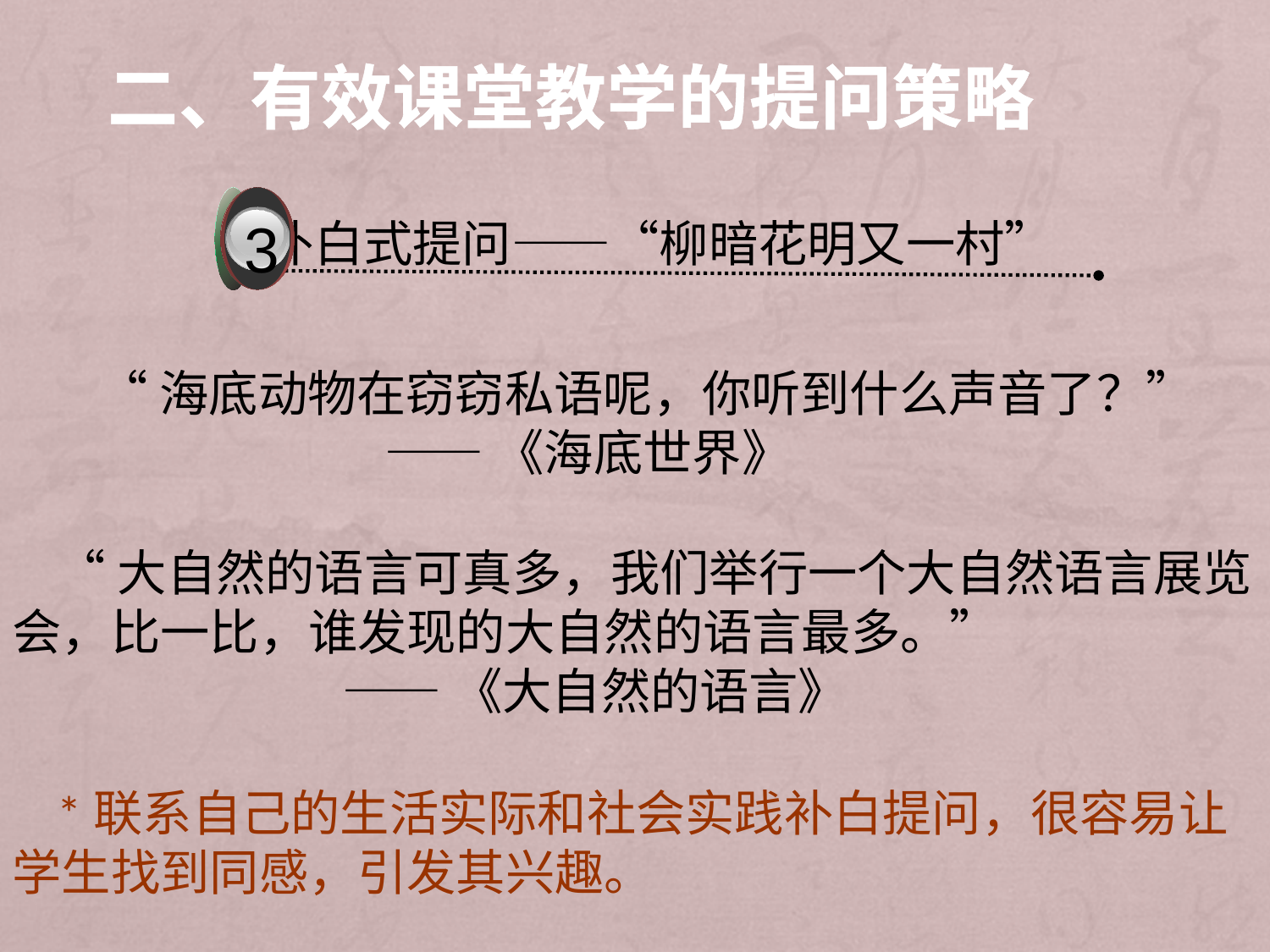

二、有效课堂教学的提问策略

3

补白式提问——“柳暗花明又一村”

    “海底动物在窃窃私语呢，你听到什么声音了？”
                              ——《海底世界》
    “大自然的语言可真多，我们举行一个大自然语言展览会，比一比，谁发现的大自然的语言最多。”
                              ——《大自然的语言》
    *联系自己的生活实际和社会实践补白提问，很容易让学生找到同感，引发其兴趣。